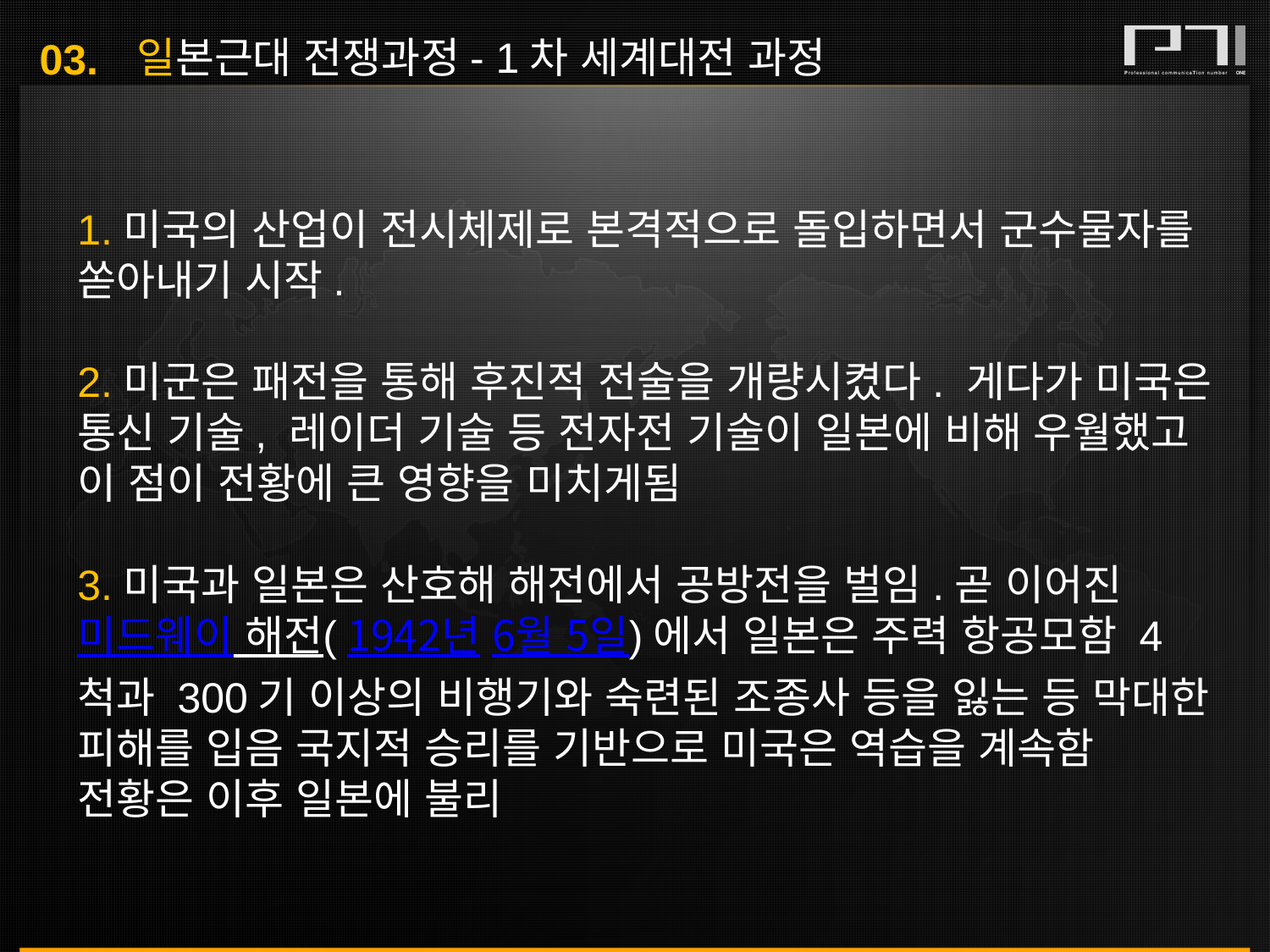

일본근대 전쟁과정- 1차 세계대전 과정
03.
1.미국의 산업이 전시체제로 본격적으로 돌입하면서 군수물자를 쏟아내기 시작.

2.미군은 패전을 통해 후진적 전술을 개량시켰다. 게다가 미국은 통신 기술, 레이더 기술 등 전자전 기술이 일본에 비해 우월했고 이 점이 전황에 큰 영향을 미치게됨

3.미국과 일본은 산호해 해전에서 공방전을 벌임.곧 이어진 미드웨이 해전(1942년 6월 5일)에서 일본은 주력 항공모함 4척과 300기 이상의 비행기와 숙련된 조종사 등을 잃는 등 막대한 피해를 입음 국지적 승리를 기반으로 미국은 역습을 계속함 전황은 이후 일본에 불리